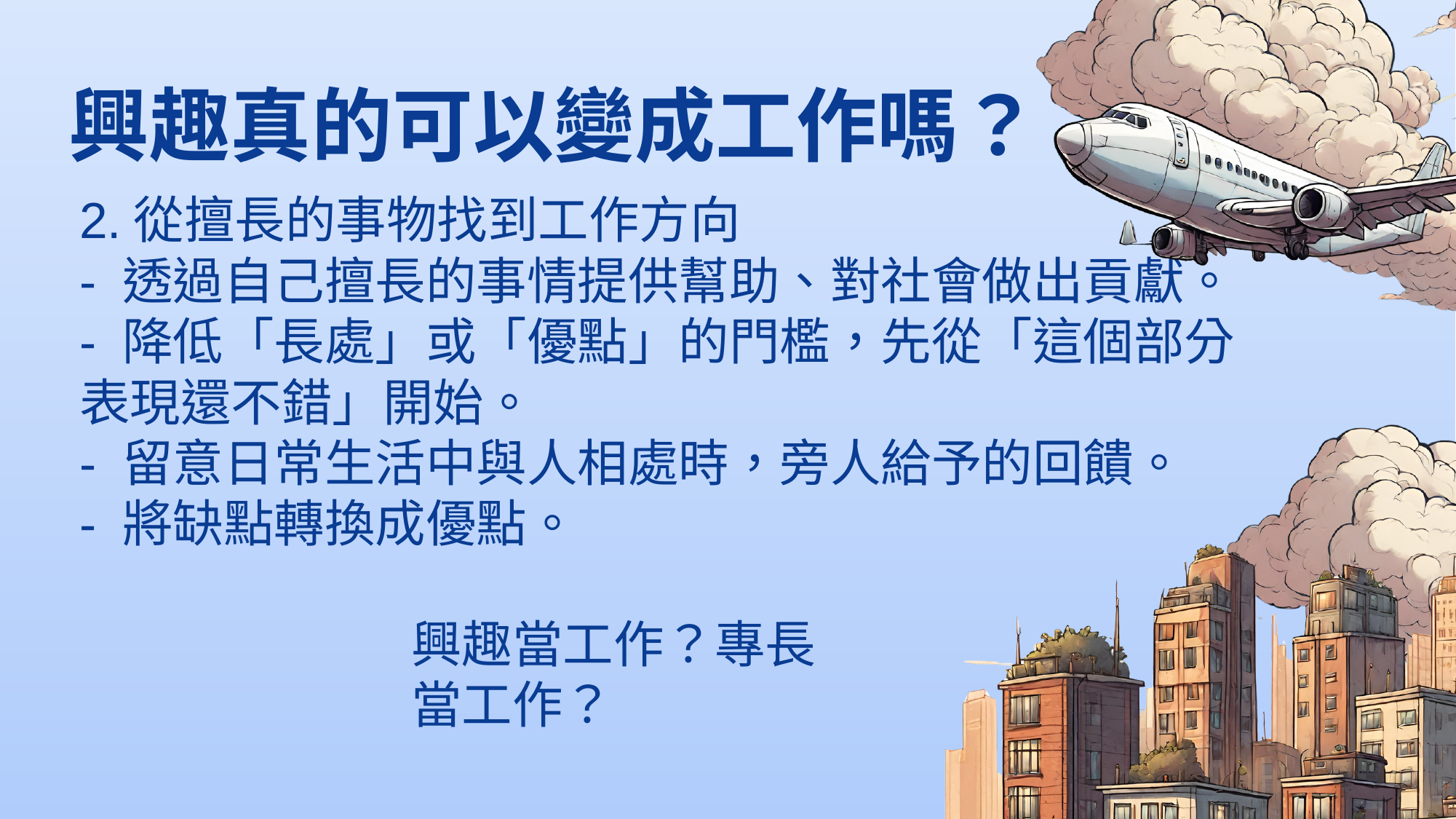

興趣真的可以變成工作嗎？
2.從擅長的事物找到工作方向
- 透過自己擅長的事情提供幫助、對社會做出貢獻。
- 降低「長處」或「優點」的門檻，先從「這個部分表現還不錯」開始。
- 留意日常生活中與人相處時，旁人給予的回饋。
- 將缺點轉換成優點。

興趣當工作？專長當工作？